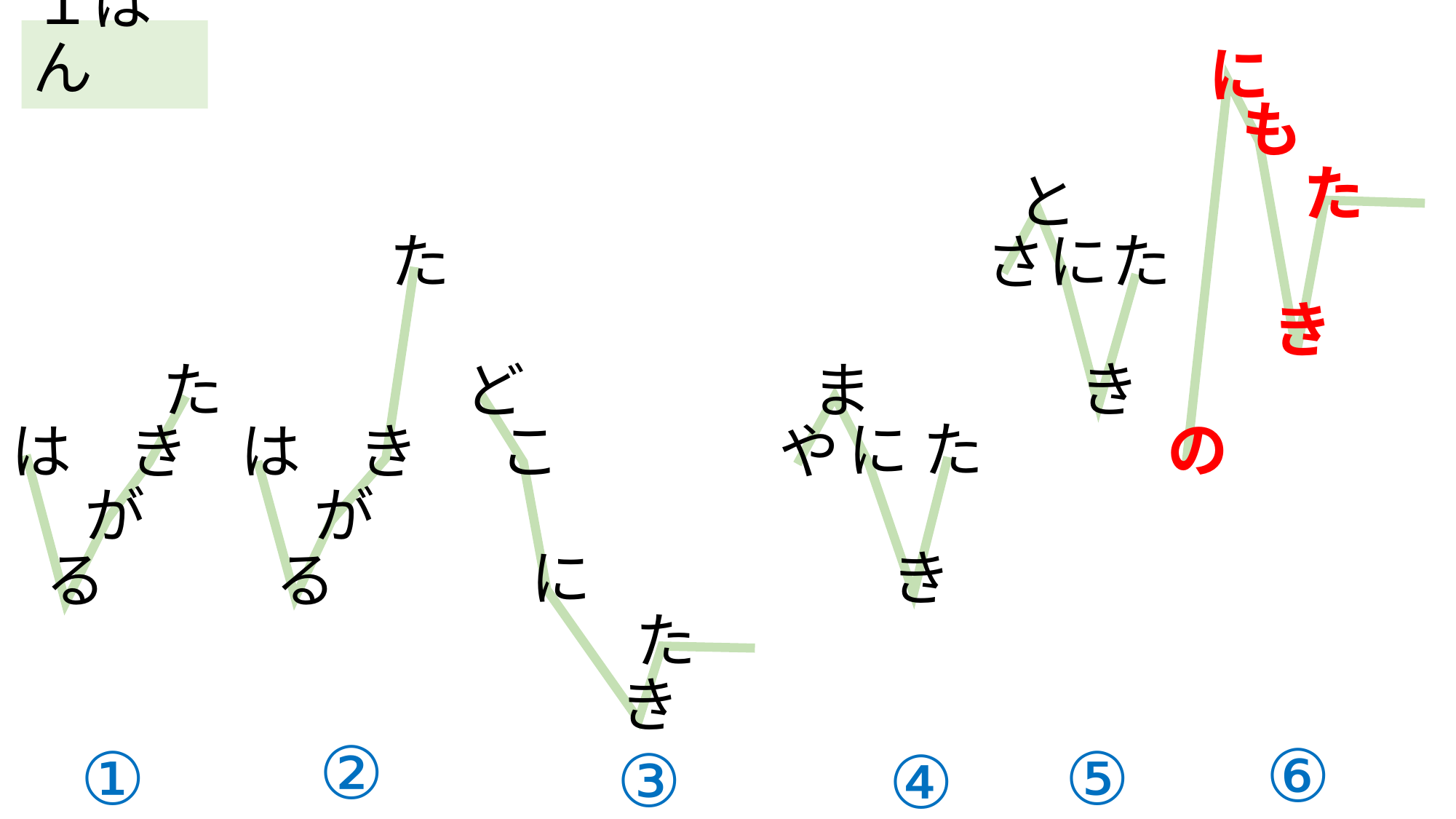

１ばん
に

も
た
と

た
に
た
さ

き
き
た
ど

ま

の
に
た
# は
き
は
き
こ
や
が
が
に
き
る
る
た
き
②
⑥
⑤
①
③
④